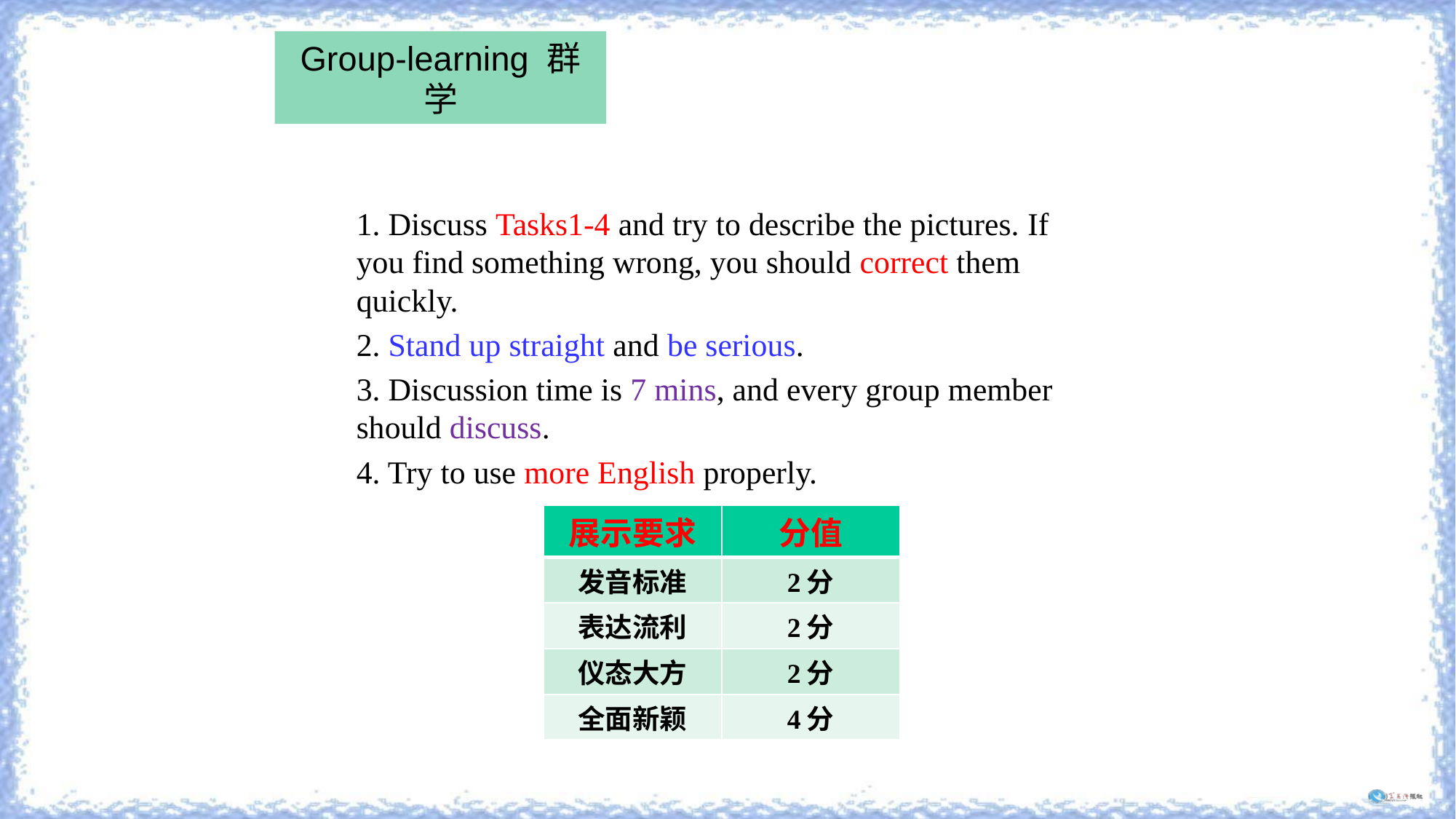

Group-learning 群学
1. Discuss Tasks1-4 and try to describe the pictures. If you find something wrong, you should correct them quickly.
2. Stand up straight and be serious.
3. Discussion time is 7 mins, and every group member should discuss.
4. Try to use more English properly.

| 展示要求 | 分值 |
| --- | --- |
| 发音标准 | 2分 |
| 表达流利 | 2分 |
| 仪态大方 | 2分 |
| 全面新颖 | 4分 |